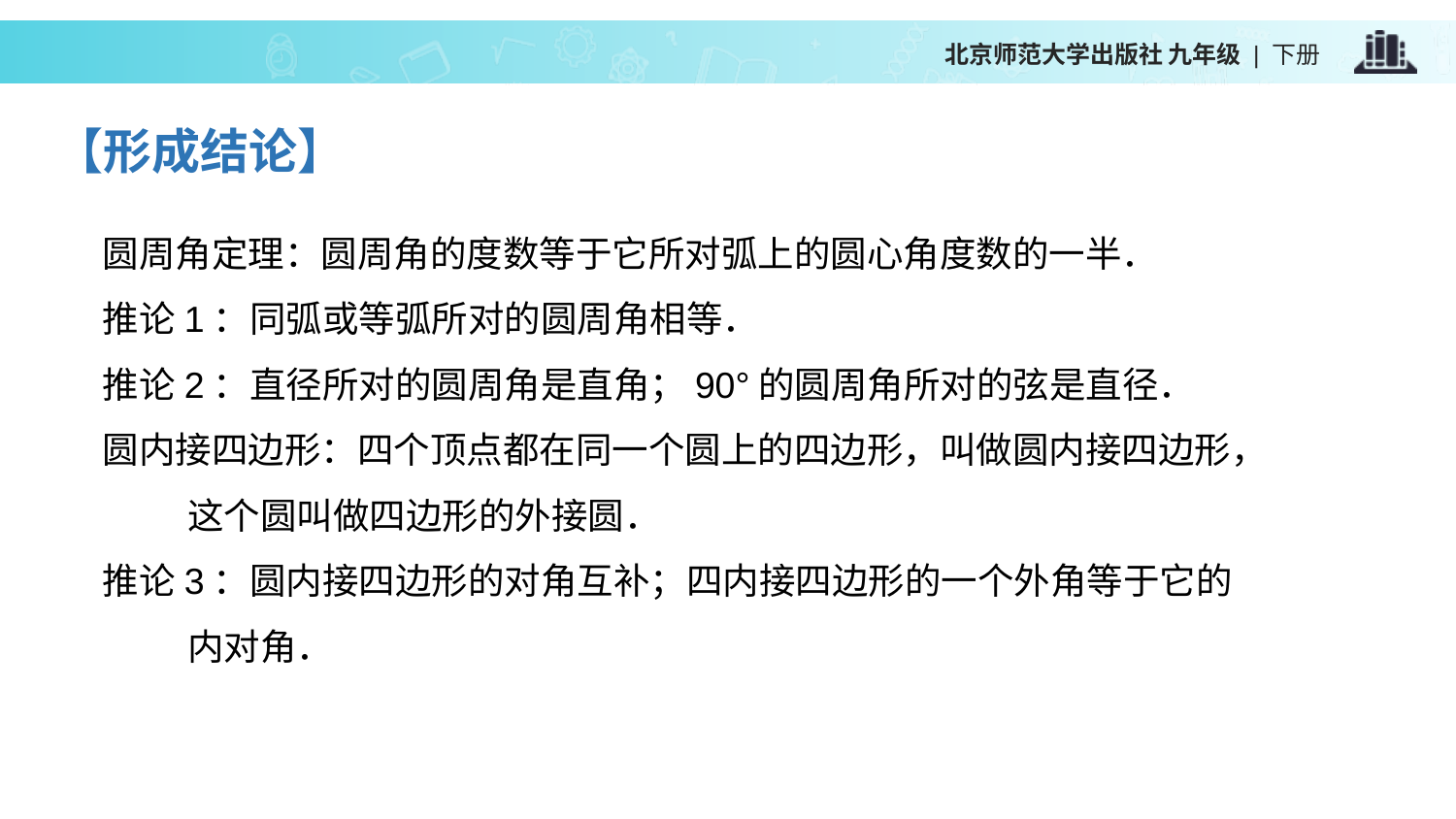

【形成结论】
圆周角定理：圆周角的度数等于它所对弧上的圆心角度数的一半．
推论1：同弧或等弧所对的圆周角相等．
推论2：直径所对的圆周角是直角；90°的圆周角所对的弦是直径．
圆内接四边形：四个顶点都在同一个圆上的四边形，叫做圆内接四边形，这个圆叫做四边形的外接圆．
推论3：圆内接四边形的对角互补；四内接四边形的一个外角等于它的内对角．